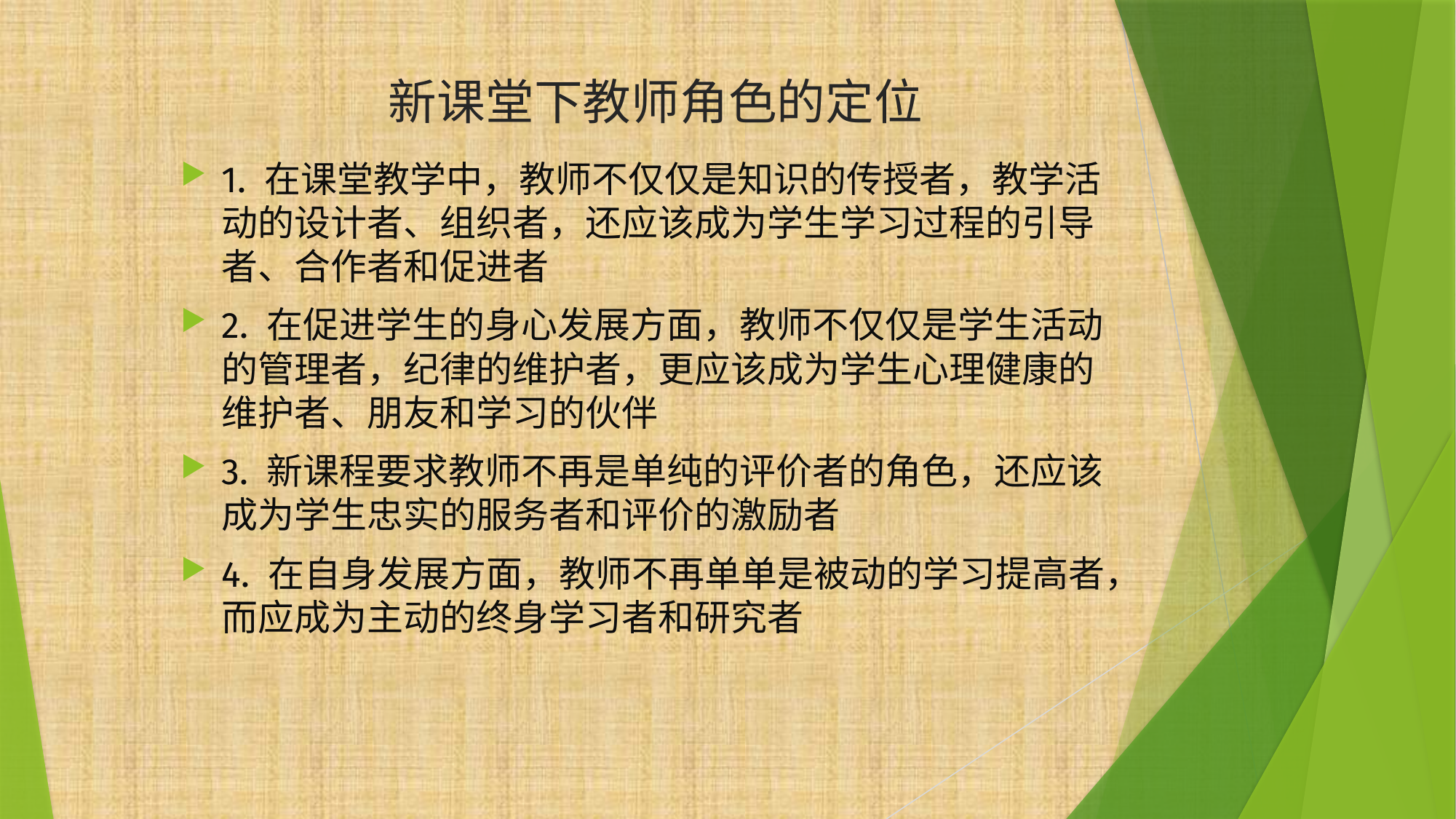

# 新课堂下教师角色的定位
1. 在课堂教学中，教师不仅仅是知识的传授者，教学活动的设计者、组织者，还应该成为学生学习过程的引导者、合作者和促进者
2. 在促进学生的身心发展方面，教师不仅仅是学生活动的管理者，纪律的维护者，更应该成为学生心理健康的维护者、朋友和学习的伙伴
3. 新课程要求教师不再是单纯的评价者的角色，还应该成为学生忠实的服务者和评价的激励者
4. 在自身发展方面，教师不再单单是被动的学习提高者，而应成为主动的终身学习者和研究者